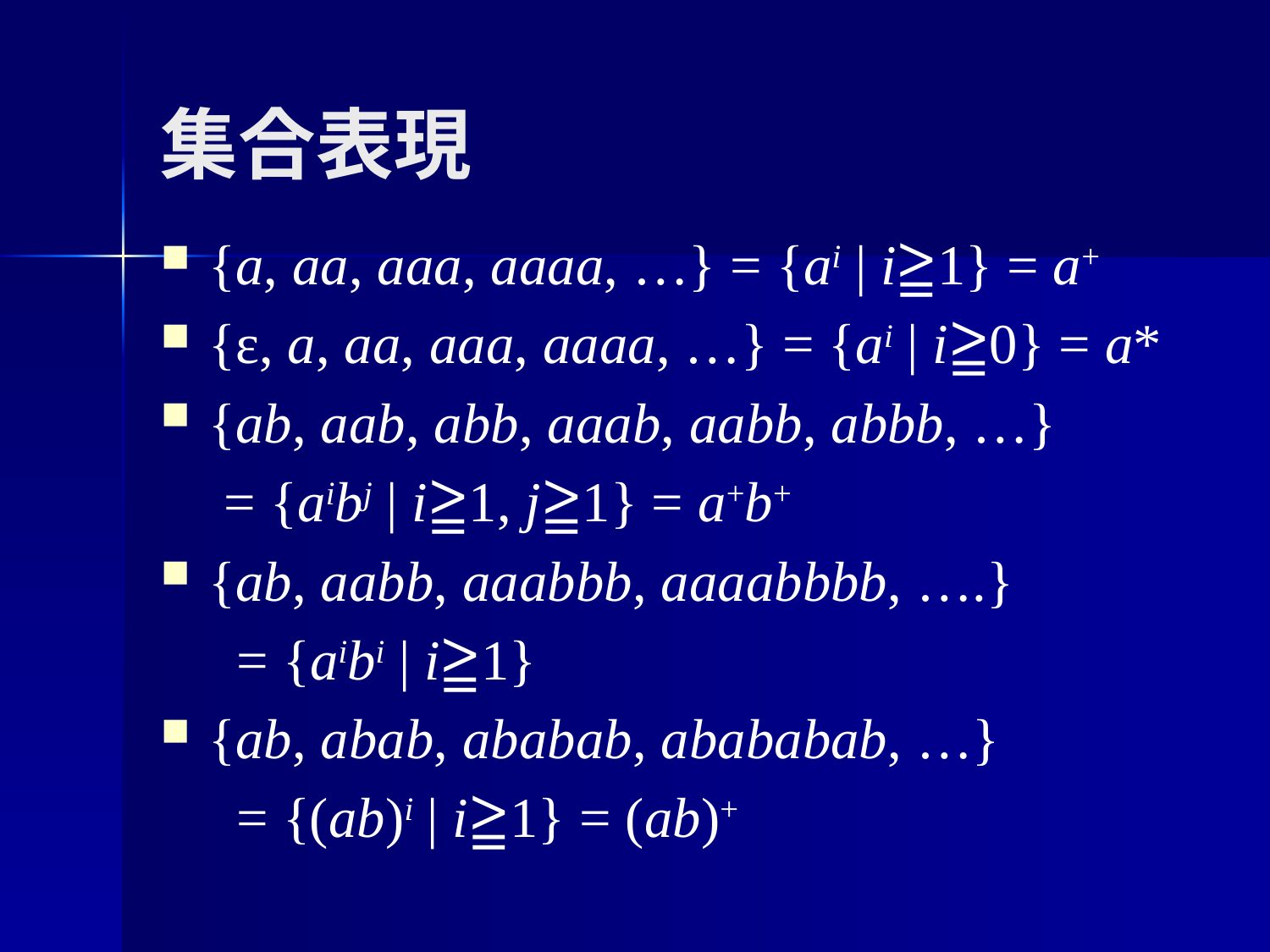

# 集合表現
{a, aa, aaa, aaaa, …} = {ai | i≧1} = a+
{ε, a, aa, aaa, aaaa, …} = {ai | i≧0} = a*
{ab, aab, abb, aaab, aabb, abbb, …}
= {aibj | i≧1, j≧1} = a+b+
{ab, aabb, aaabbb, aaaabbbb, ….}
 = {aibi | i≧1}
{ab, abab, ababab, abababab, …}
 = {(ab)i | i≧1} = (ab)+